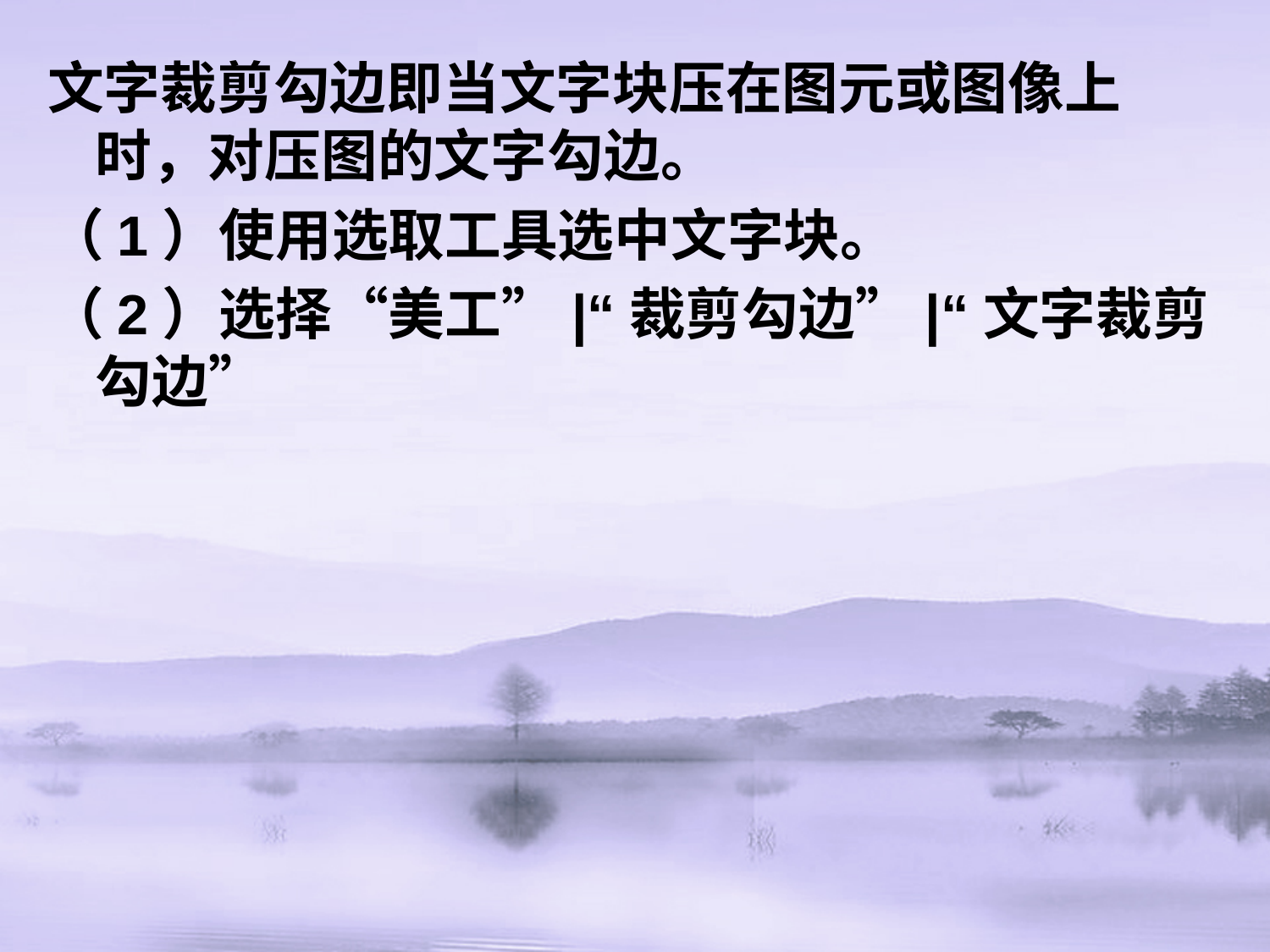

文字裁剪勾边即当文字块压在图元或图像上时，对压图的文字勾边。
（1）使用选取工具选中文字块。
（2）选择“美工”|“裁剪勾边”|“文字裁剪勾边”